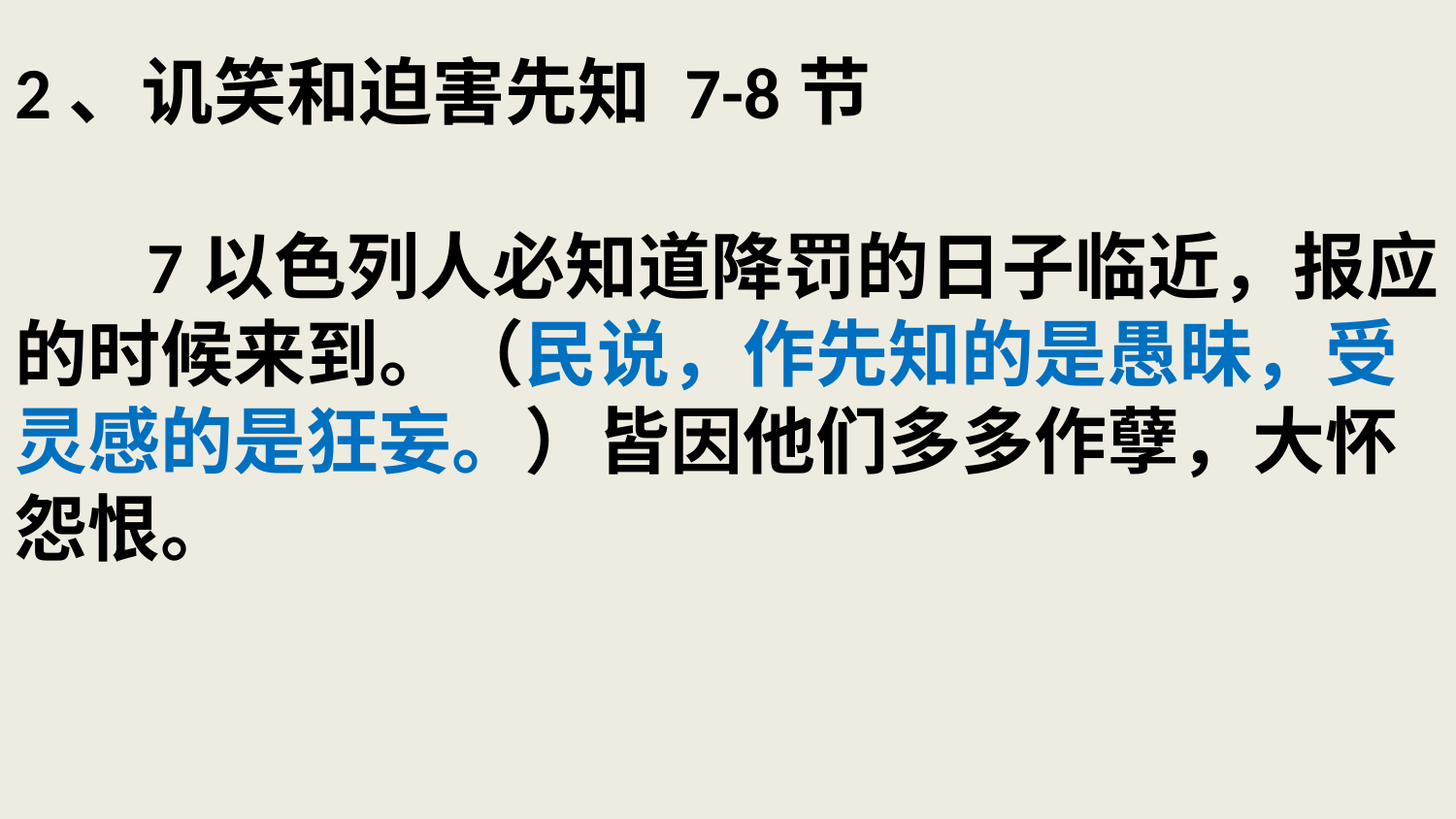

# 2、讥笑和迫害先知 7-8节 7以色列人必知道降罚的日子临近，报应的时候来到。（民说，作先知的是愚昧，受灵感的是狂妄。）皆因他们多多作孽，大怀怨恨。